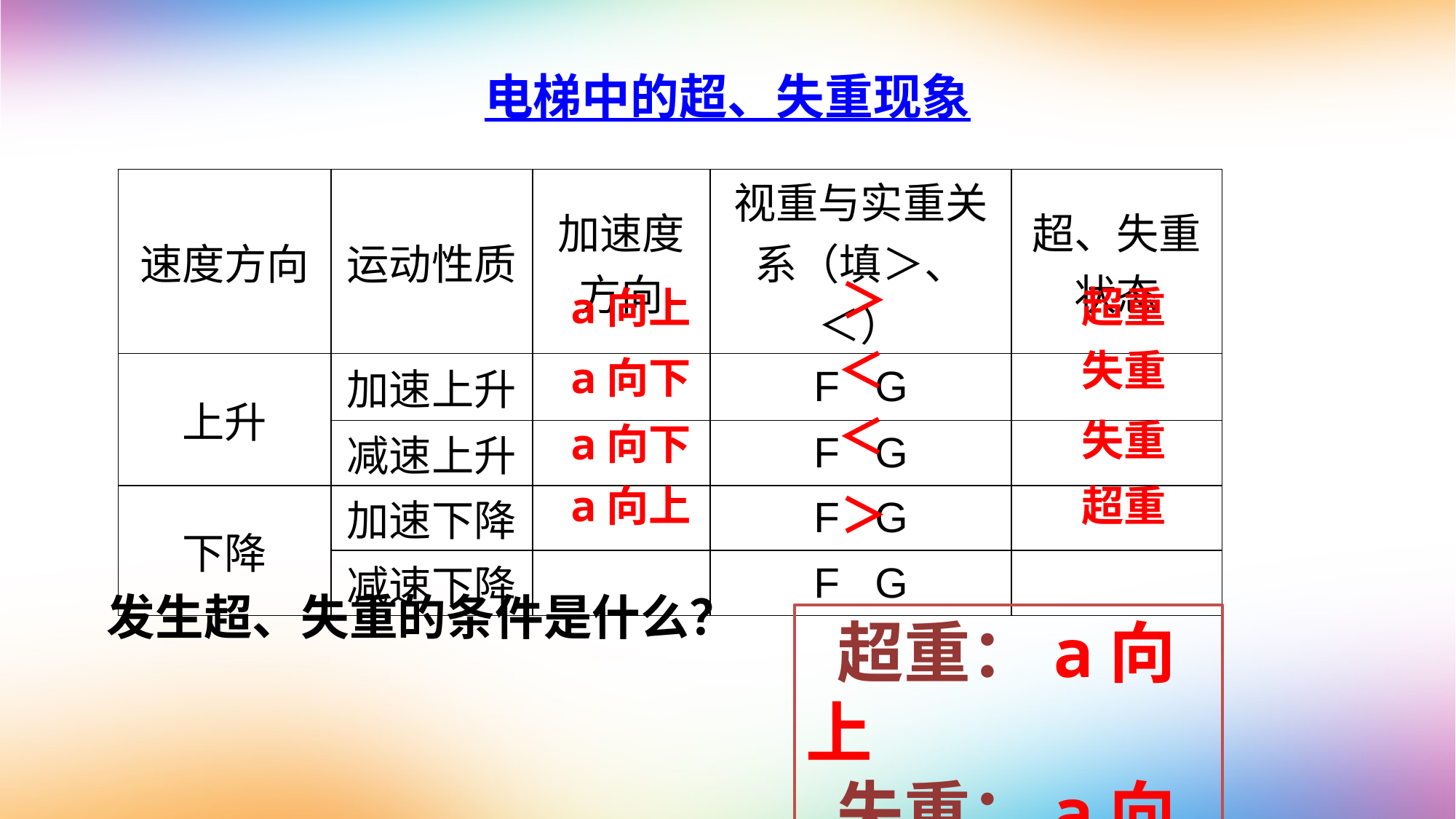

# 电梯中的超、失重现象
| 速度方向 | 运动性质 | 加速度方向 | 视重与实重关系（填＞、＜） | 超、失重状态 |
| --- | --- | --- | --- | --- |
| 上升 | 加速上升 |  | F G |  |
|  | 减速上升 |  | F G |  |
| 下降 | 加速下降 |  | F G |  |
|  | 减速下降 |  | F G |  |
    ＞
超重
a向上
    ＜
失重
a向下
    ＜
失重
a向下
    ＞
a向上
超重
发生超、失重的条件是什么？
超重：a向上
失重：a向下